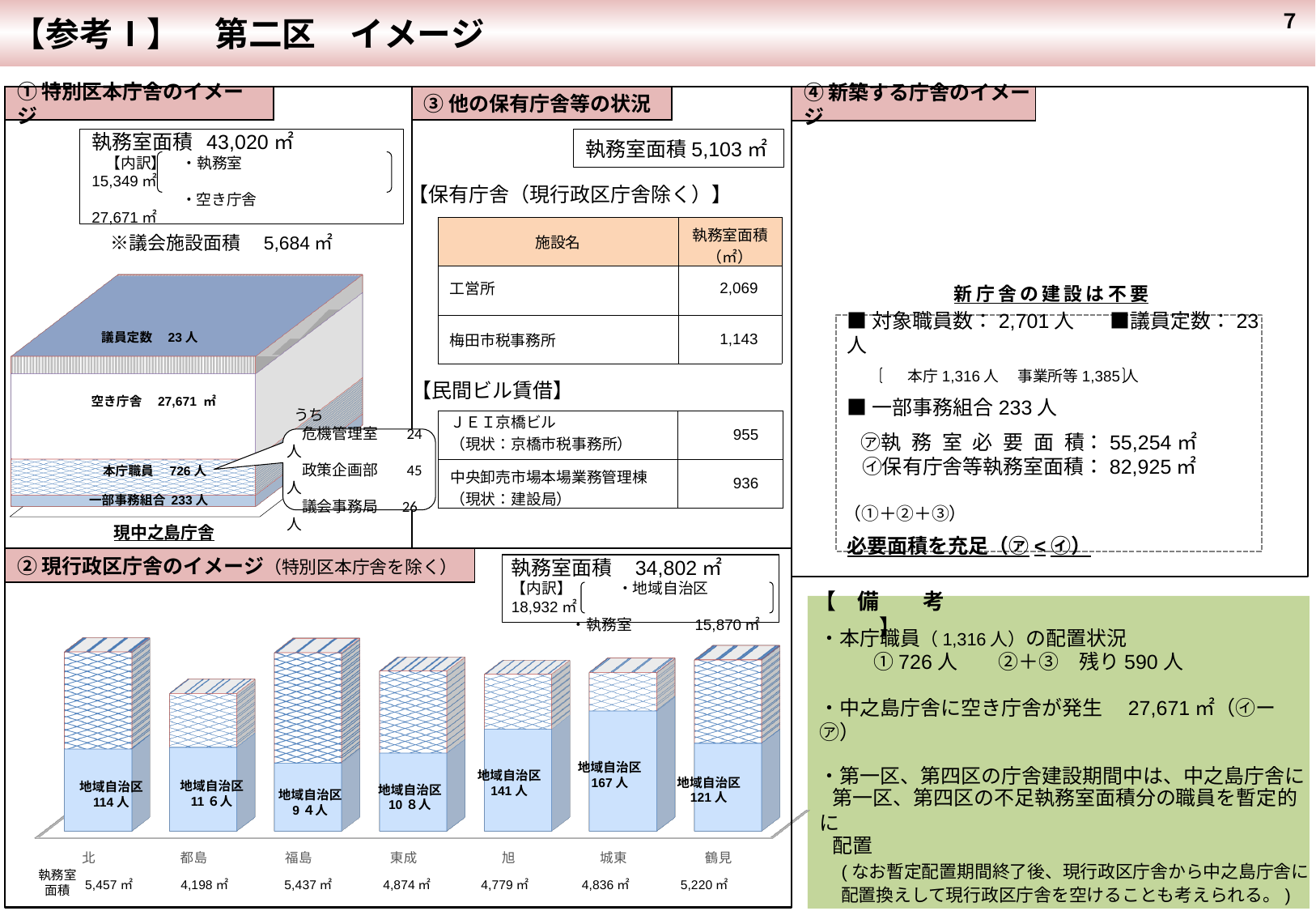

【参考Ⅰ】　第二区　イメージ
●●-１１
７
①特別区本庁舎のイメージ

③他の保有庁舎等の状況
④新築する庁舎のイメージ
執務室面積  43,020㎡
   【内訳】　・執務室　　　　 　 　　　15,349㎡
　    　　　　・空き庁舎　　　　　　　　27,671㎡
　※議会施設面積　5,684㎡

執務室面積5,103㎡
【保有庁舎（現行政区庁舎除く）】
| 施設名 | 執務室面積（㎡） |
| --- | --- |
| 工営所 | 2,069 |
| 梅田市税事務所 | 1,143 |

[unsupported chart]

新庁舎の建設は不要
■対象職員数：2,701人　　■議員定数：23人
　　　　本庁1,316人　 事業所等1,385人
■一部事務組合233人
    ㋐執務室必要面積：55,254㎡
   ㋑保有庁舎等執務室面積：82,925㎡
　　　　　　　　　　　　　　　　　　　（①＋②＋③）
必要面積を充足（㋐<㋑）
議員定数　23人
空き庁舎　27,671 ㎡
本庁職員　726人
現中之島庁舎

【民間ビル賃借】
| ＪＥＩ京橋ビル （現状：京橋市税事務所） | 955 |
| --- | --- |
| 中央卸売市場本場業務管理棟 （現状：建設局） | 936 |
 うち
　危機管理室　   24人
　政策企画部　   45人
　議会事務局      26人

一部事務組合 233人

②現行政区庁舎のイメージ（特別区本庁舎を除く）
執務室面積    34,802㎡
【内訳】　　　・地域自治区　　18,932㎡
　             ・執務室  　　　  15,870㎡

[unsupported chart]

・本庁職員（1,316人）の配置状況
　　①726人　　②＋③　残り590人
・中之島庁舎に空き庁舎が発生　27,671㎡（㋑ー㋐）
・第一区、第四区の庁舎建設期間中は、中之島庁舎に
 第一区、第四区の不足執務室面積分の職員を暫定的に
 配置
　(なお暫定配置期間終了後、現行政区庁舎から中之島庁舎に
　 配置換えして現行政区庁舎を空けることも考えられる。)
【　備　　考　】
地域自治区
167人
地域自治区
141人
地域自治区
121人
地域自治区
11６人
地域自治区
114人
地域自治区
10８人
地域自治区
9４人
執務室
面積
5,457㎡
4,198㎡
5,437㎡
4,874㎡
4,779㎡
4,836㎡
5,220㎡